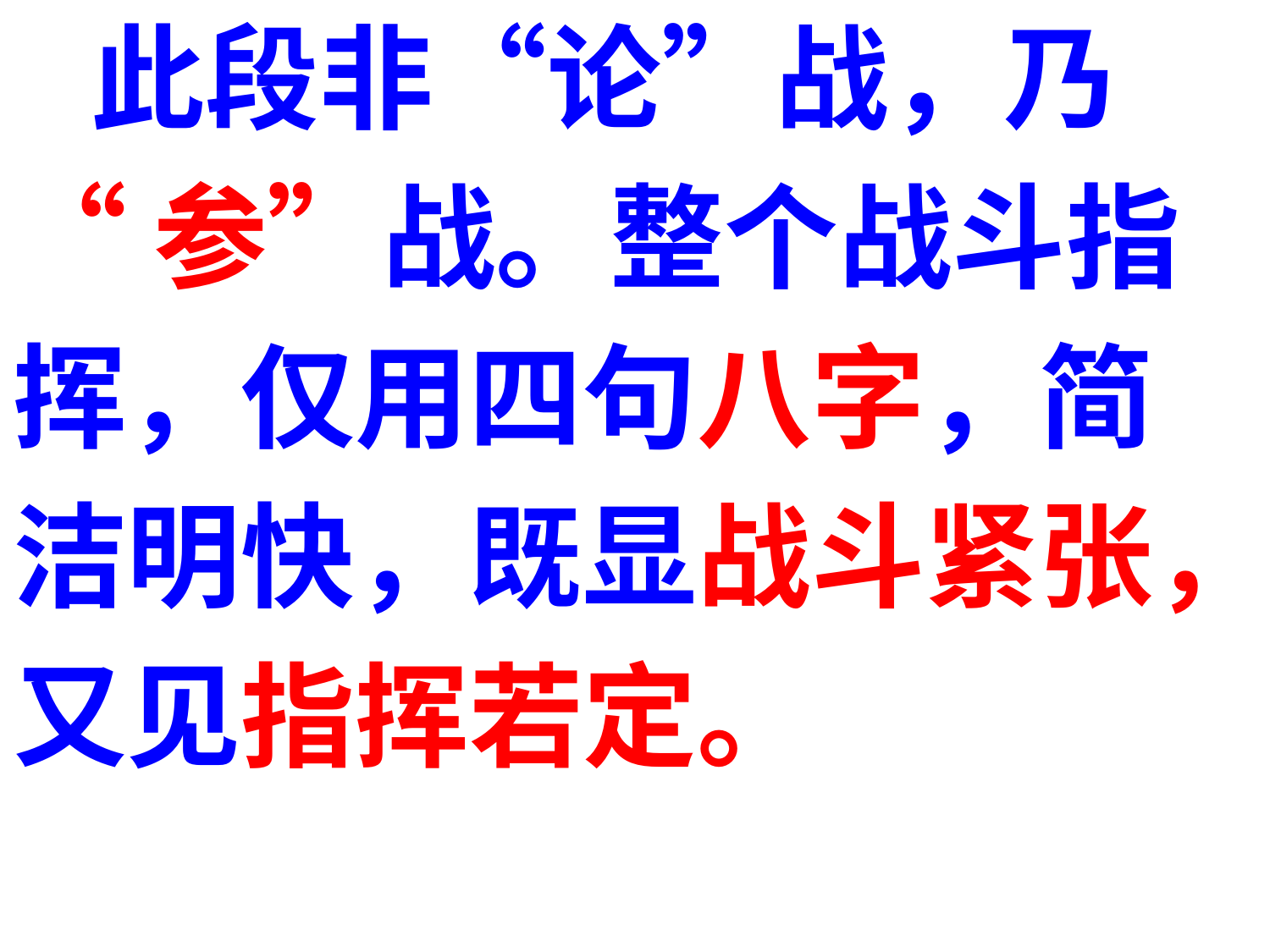

此段非“论”战，乃
“参”战。整个战斗指
挥，仅用四句八字，简
洁明快，既显战斗紧张，
又见指挥若定。